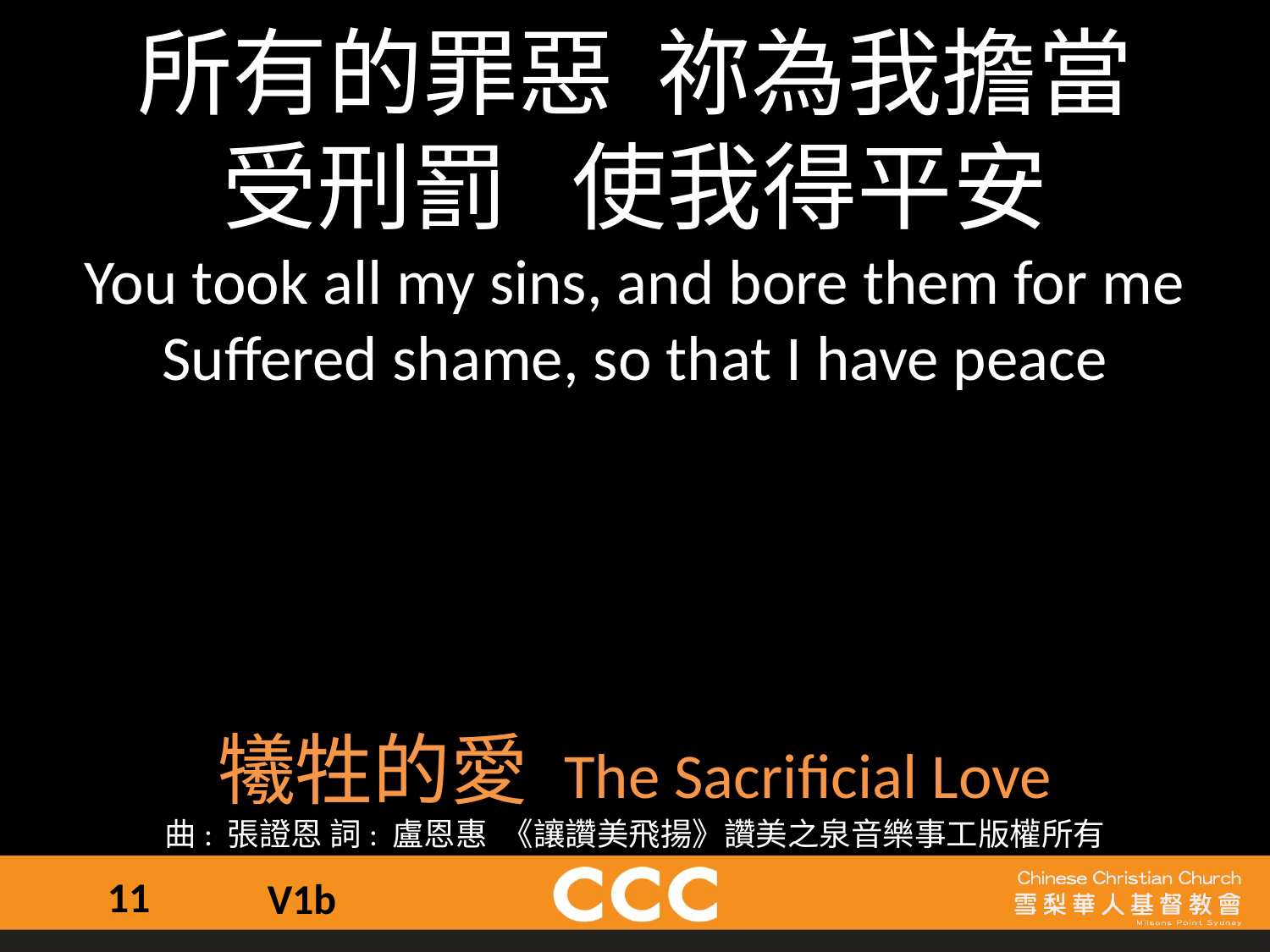

所有的罪惡  祢為我擔當
受刑罰   使我得平安
You took all my sins, and bore them for me
Suffered shame, so that I have peace
犧牲的愛 The Sacrificial Love
曲: 張證恩 詞: 盧恩惠  《讓讚美飛揚》讚美之泉音樂事工版權所有
11
V1b